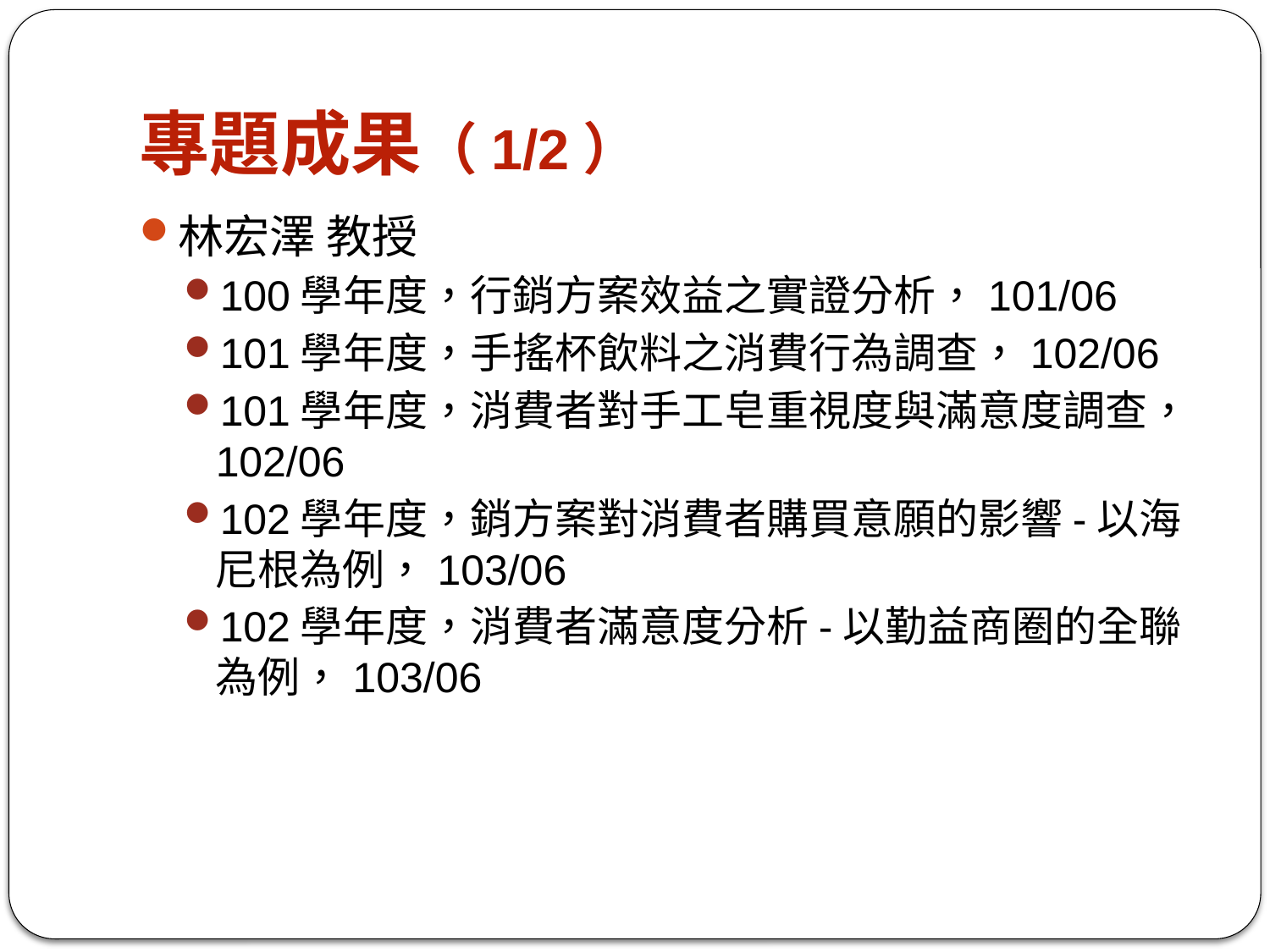

# 專題成果（1/2）
林宏澤 教授
100學年度，行銷方案效益之實證分析，101/06
101學年度，手搖杯飲料之消費行為調查，102/06
101學年度，消費者對手工皂重視度與滿意度調查，102/06
102學年度，銷方案對消費者購買意願的影響-以海尼根為例，103/06
102學年度，消費者滿意度分析-以勤益商圈的全聯為例，103/06